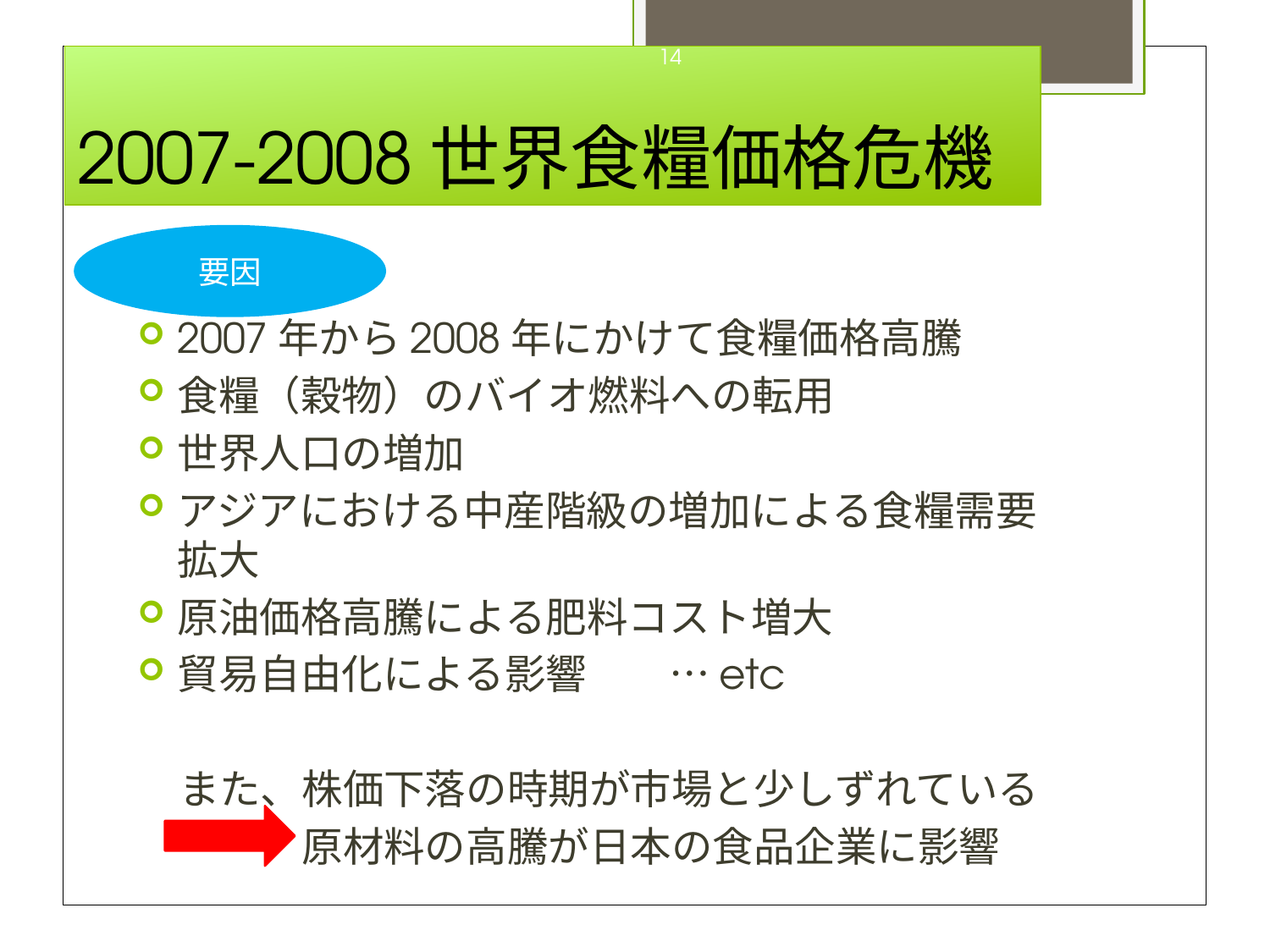

14
# 2007-2008世界食糧価格危機
要因
2007年から2008年にかけて食糧価格高騰
食糧（穀物）のバイオ燃料への転用
世界人口の増加
アジアにおける中産階級の増加による食糧需要拡大
原油価格高騰による肥料コスト増大
貿易自由化による影響　　…etc

　また、株価下落の時期が市場と少しずれている
　　　　原材料の高騰が日本の食品企業に影響